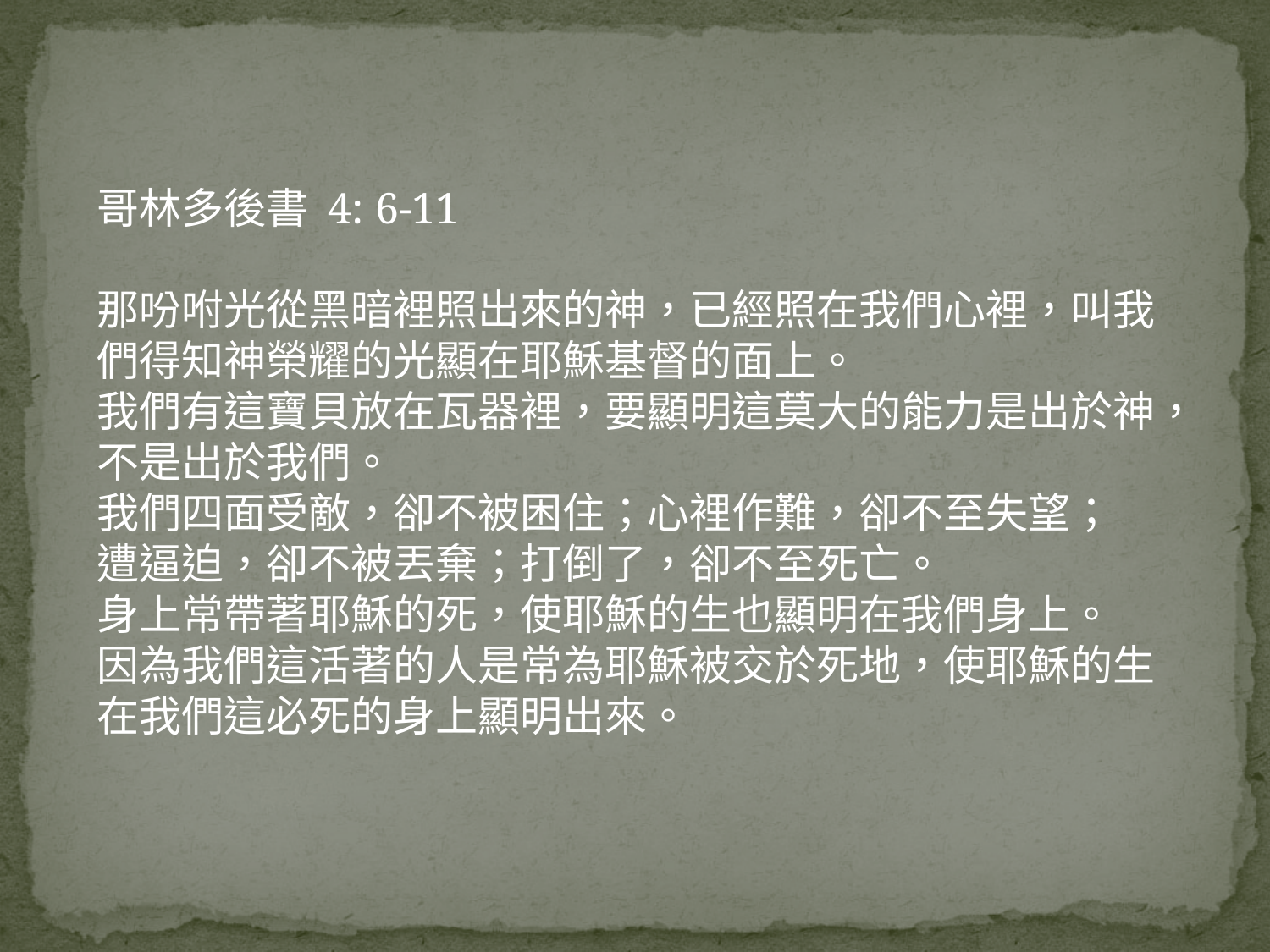

哥林多後書 4: 6-11

那吩咐光從黑暗裡照出來的神，已經照在我們心裡，叫我們得知神榮耀的光顯在耶穌基督的面上。
我們有這寶貝放在瓦器裡，要顯明這莫大的能力是出於神，不是出於我們。
我們四面受敵，卻不被困住；心裡作難，卻不至失望；
遭逼迫，卻不被丟棄；打倒了，卻不至死亡。
身上常帶著耶穌的死，使耶穌的生也顯明在我們身上。
因為我們這活著的人是常為耶穌被交於死地，使耶穌的生在我們這必死的身上顯明出來。